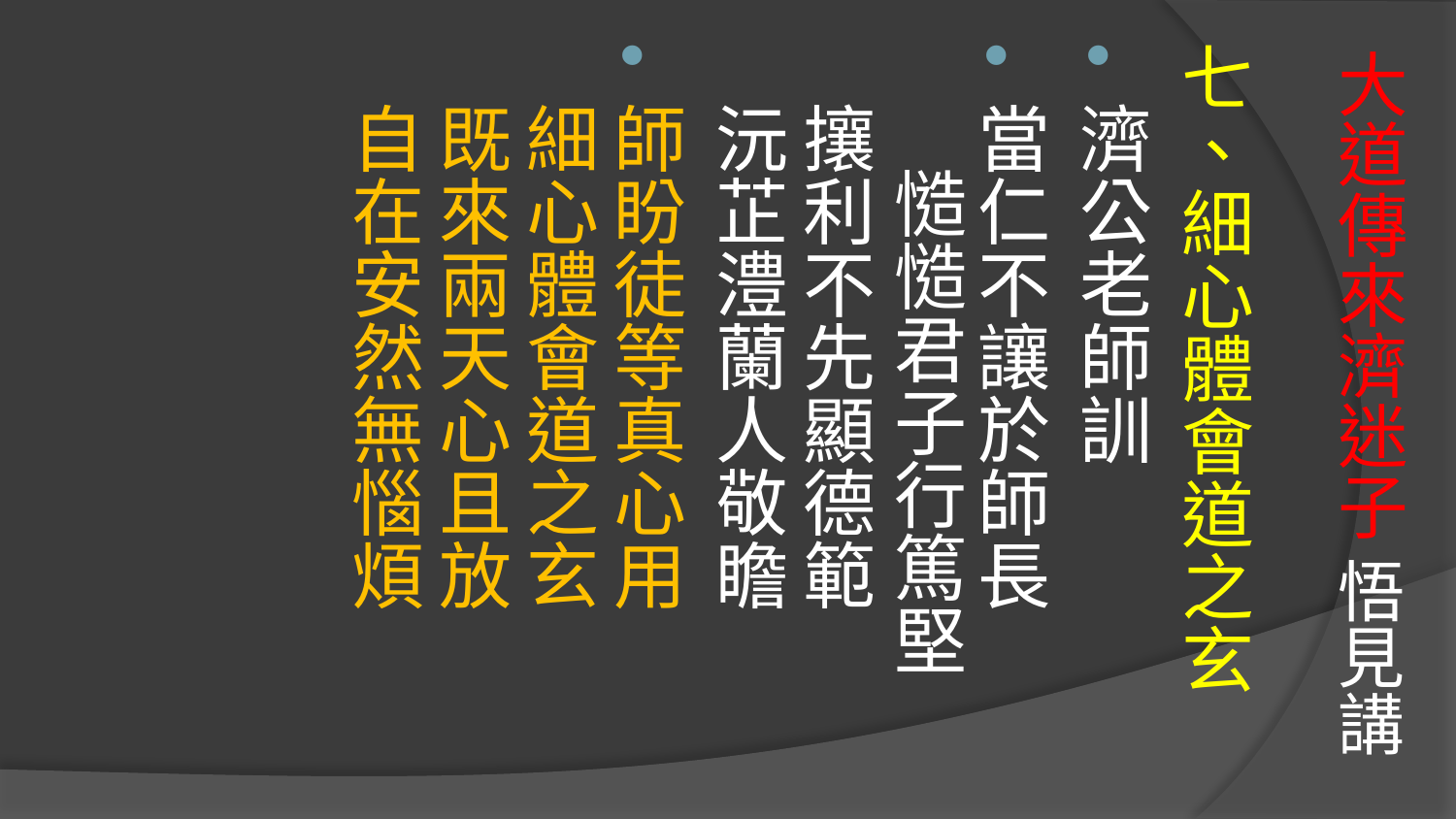

# 大道傳來濟迷子 悟見講
七、細心體會道之玄
濟公老師訓
當仁不讓於師長　           慥慥君子行篤堅
攘利不先顯德範　      沅芷澧蘭人敬瞻
師盼徒等真心用　       細心體會道之玄
既來兩天心且放　       自在安然無惱煩